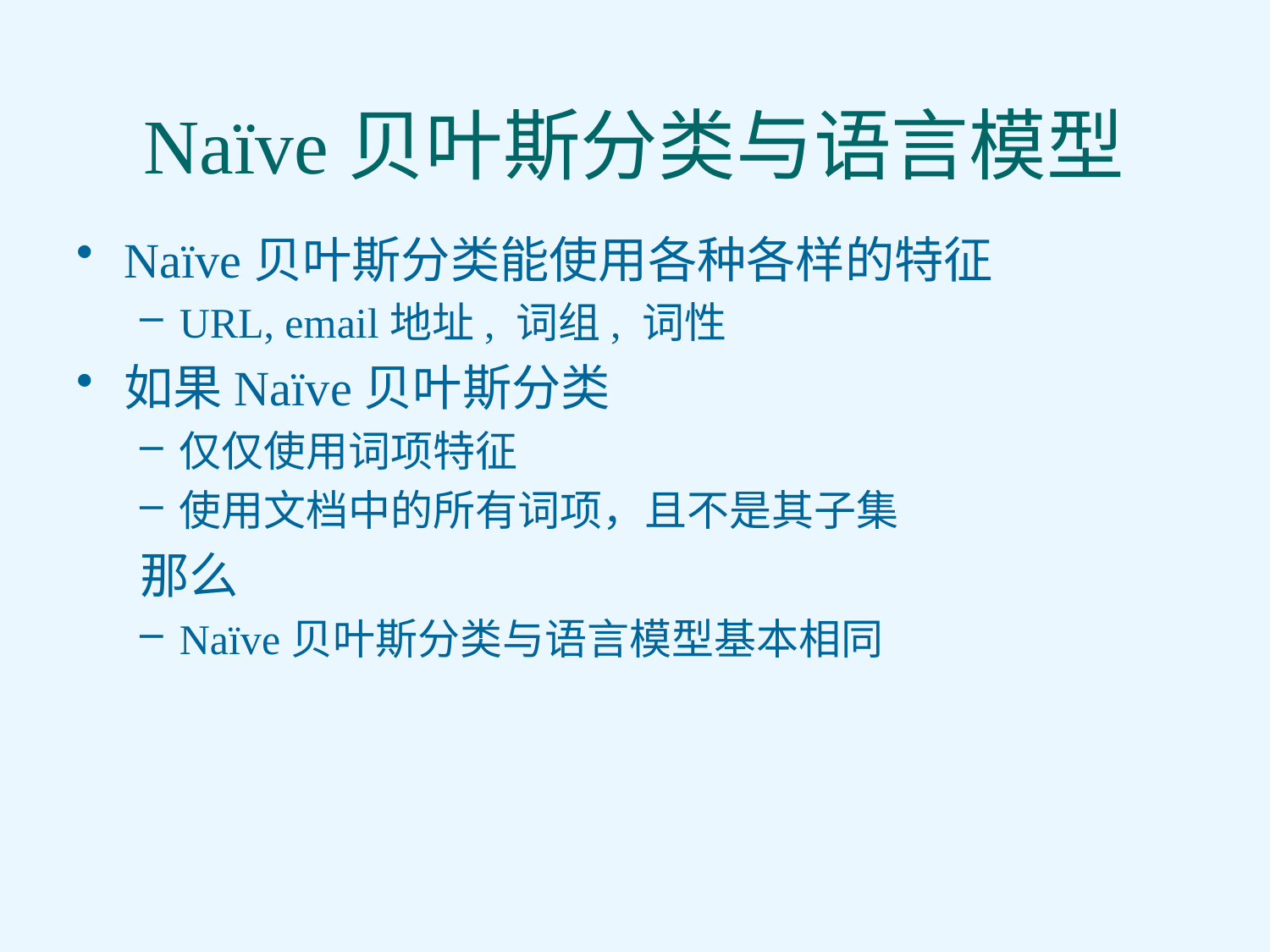

# Naïve贝叶斯分类与语言模型
Naïve贝叶斯分类能使用各种各样的特征
URL, email地址, 词组, 词性
如果Naïve贝叶斯分类
仅仅使用词项特征
使用文档中的所有词项，且不是其子集
那么
Naïve贝叶斯分类与语言模型基本相同